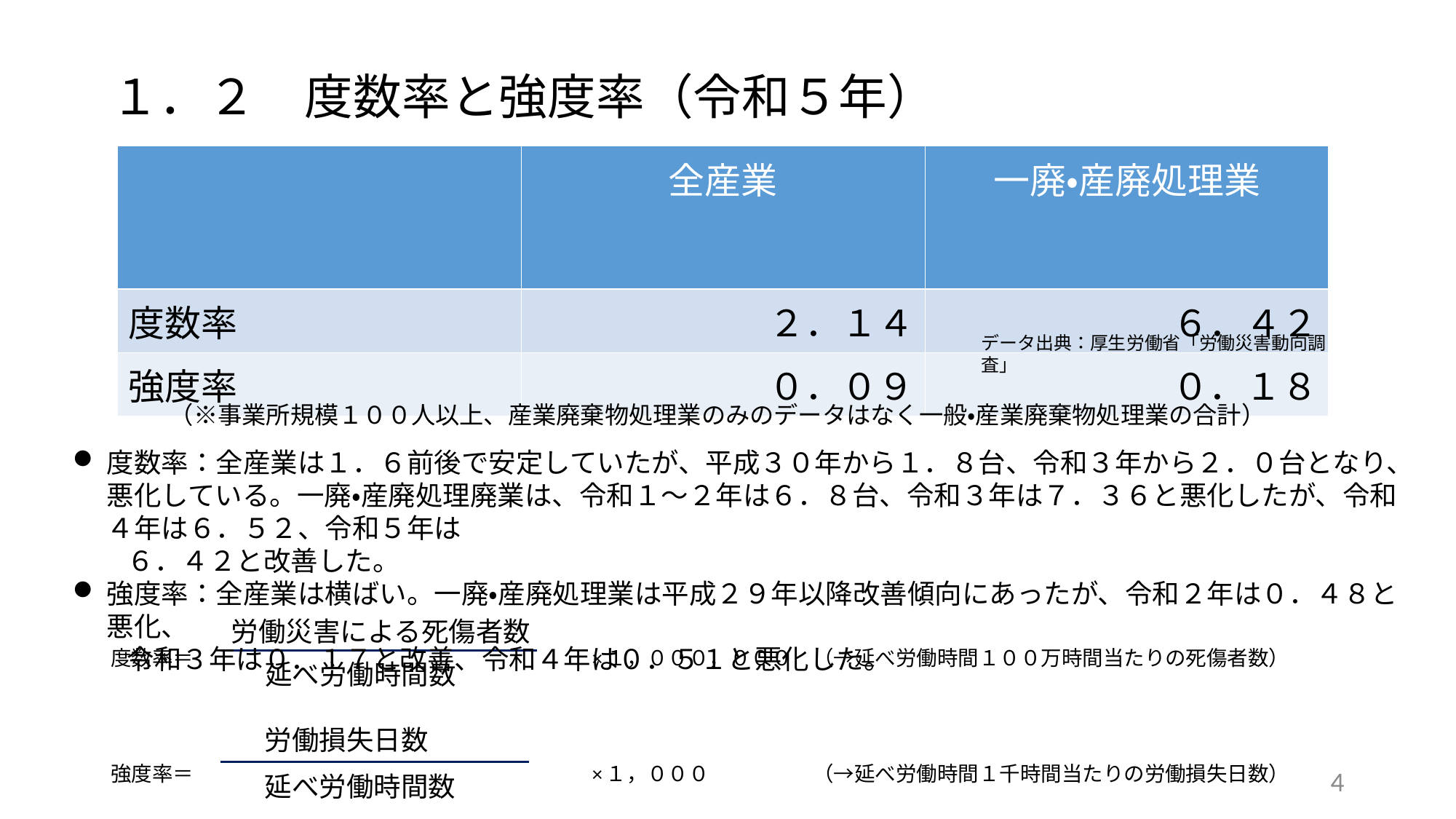

１．２　度数率と強度率（令和５年）
|  | 全産業 | 一廃・産廃処理業 |
| --- | --- | --- |
| 度数率 | ２．１４ | ６．４２ |
| 強度率 | ０．０９ | ０．１８ |
データ出典：厚生労働省「労働災害動向調査」
　　　　（※事業所規模１００人以上、産業廃棄物処理業のみのデータはなく一般・産業廃棄物処理業の合計）

度数率：全産業は１．６前後で安定していたが、平成３０年から１．８台、令和３年から２．０台となり、悪化している。一廃・産廃処理廃業は、令和１～２年は６．８台、令和３年は７．３６と悪化したが、令和４年は６．５２、令和５年は
　　６．４２と改善した。
強度率：全産業は横ばい。一廃・産廃処理業は平成２９年以降改善傾向にあったが、令和２年は０．４８と悪化、
　　令和３年は０．１７と改善、令和４年は０．５１と悪化した。
労働災害による死傷者数
延べ労働時間数
労働損失日数
延べ労働時間数
度数率＝　　　　　　　　　　　　　　　　　　　×１，０００，０００　（→延べ労働時間１００万時間当たりの死傷者数）

強度率＝　　　　　　　　　　　　　　　　　　　×１，０００　　　　　（→延べ労働時間１千時間当たりの労働損失日数）

4